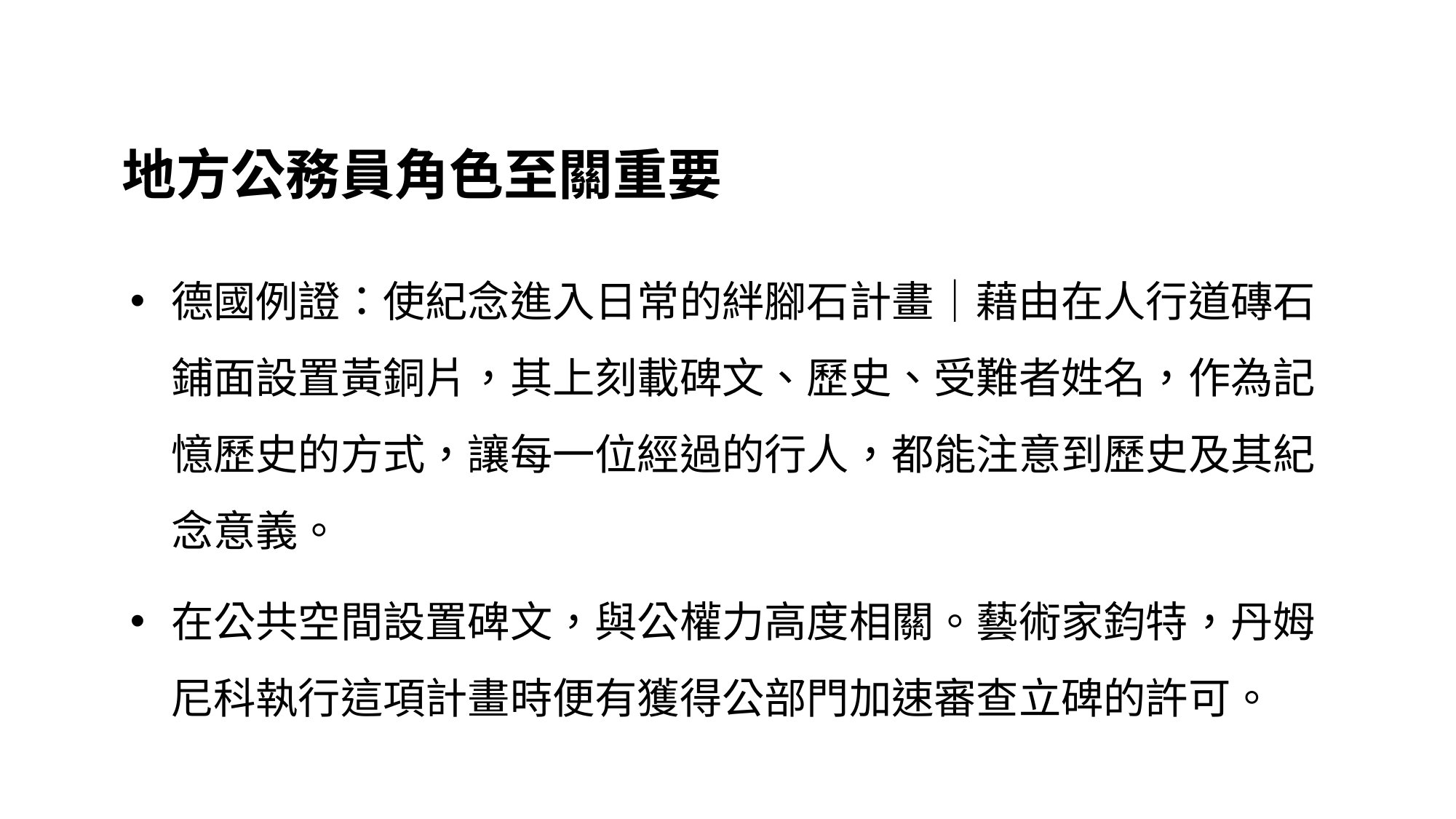

# 地方公務員角色至關重要
德國例證：使紀念進入日常的絆腳石計畫｜藉由在人行道磚石鋪面設置黃銅片，其上刻載碑文、歷史、受難者姓名，作為記憶歷史的方式，讓每一位經過的行人，都能注意到歷史及其紀念意義。
在公共空間設置碑文，與公權力高度相關。藝術家鈞特，丹姆尼科執行這項計畫時便有獲得公部門加速審查立碑的許可。